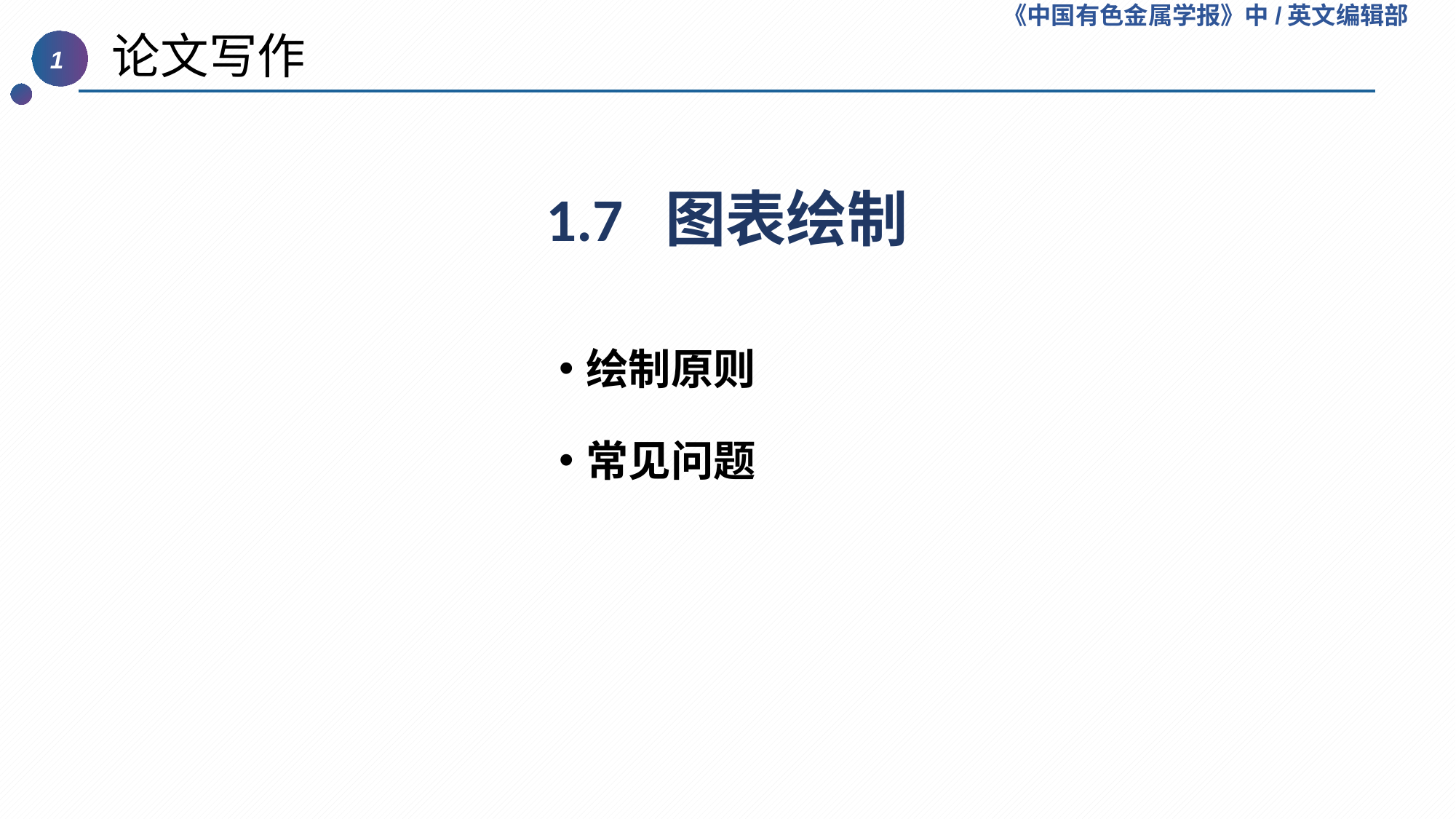

《中国有色金属学报》中/英文编辑部
      论文写作

1

1.7  图表绘制
绘制原则
常见问题